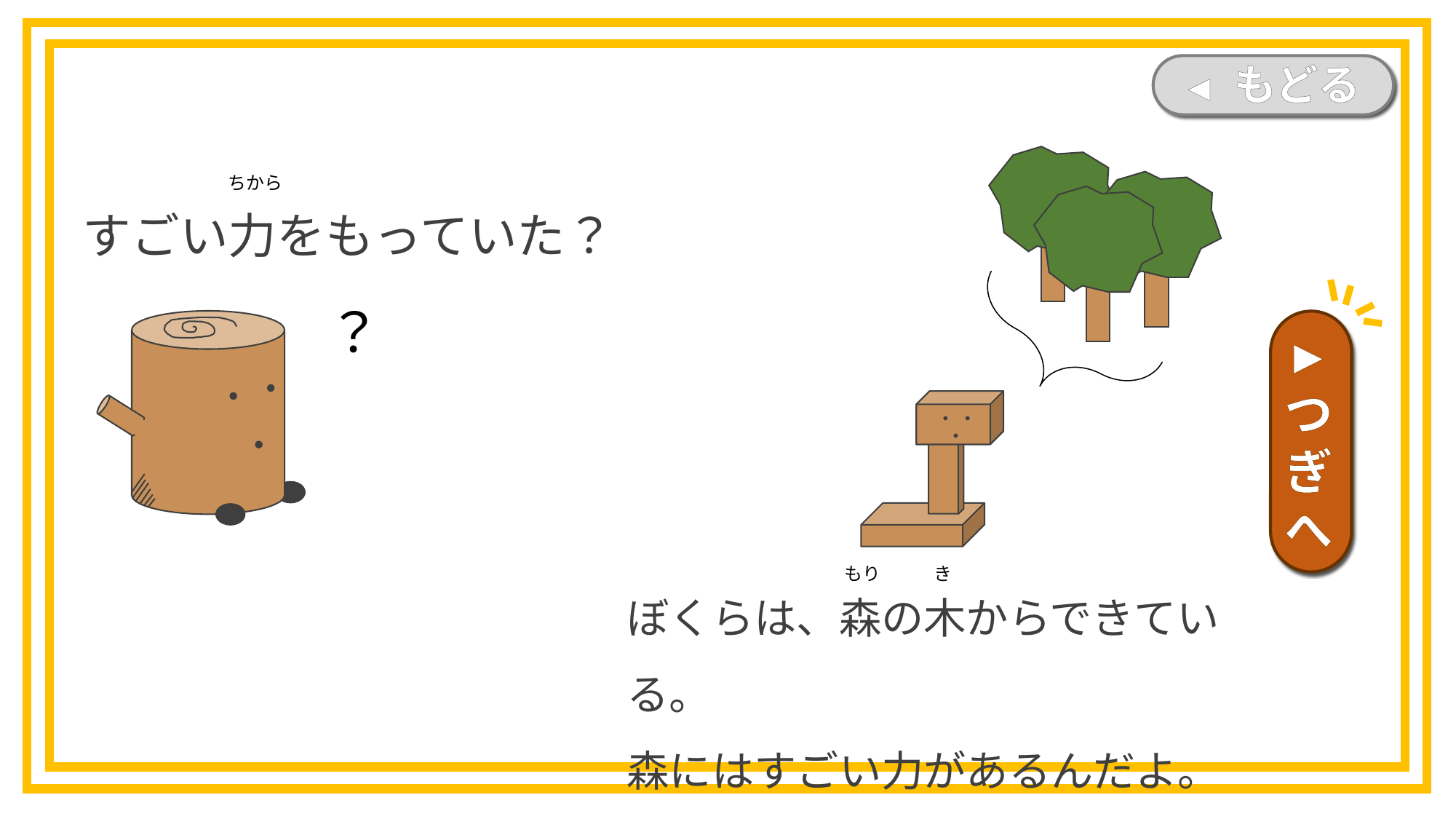

◄ もどる

すごい力をもっていた？

ちから

？
►つぎへ

き
もり
ぼくらは、森の木からできている。
森にはすごい力があるんだよ。